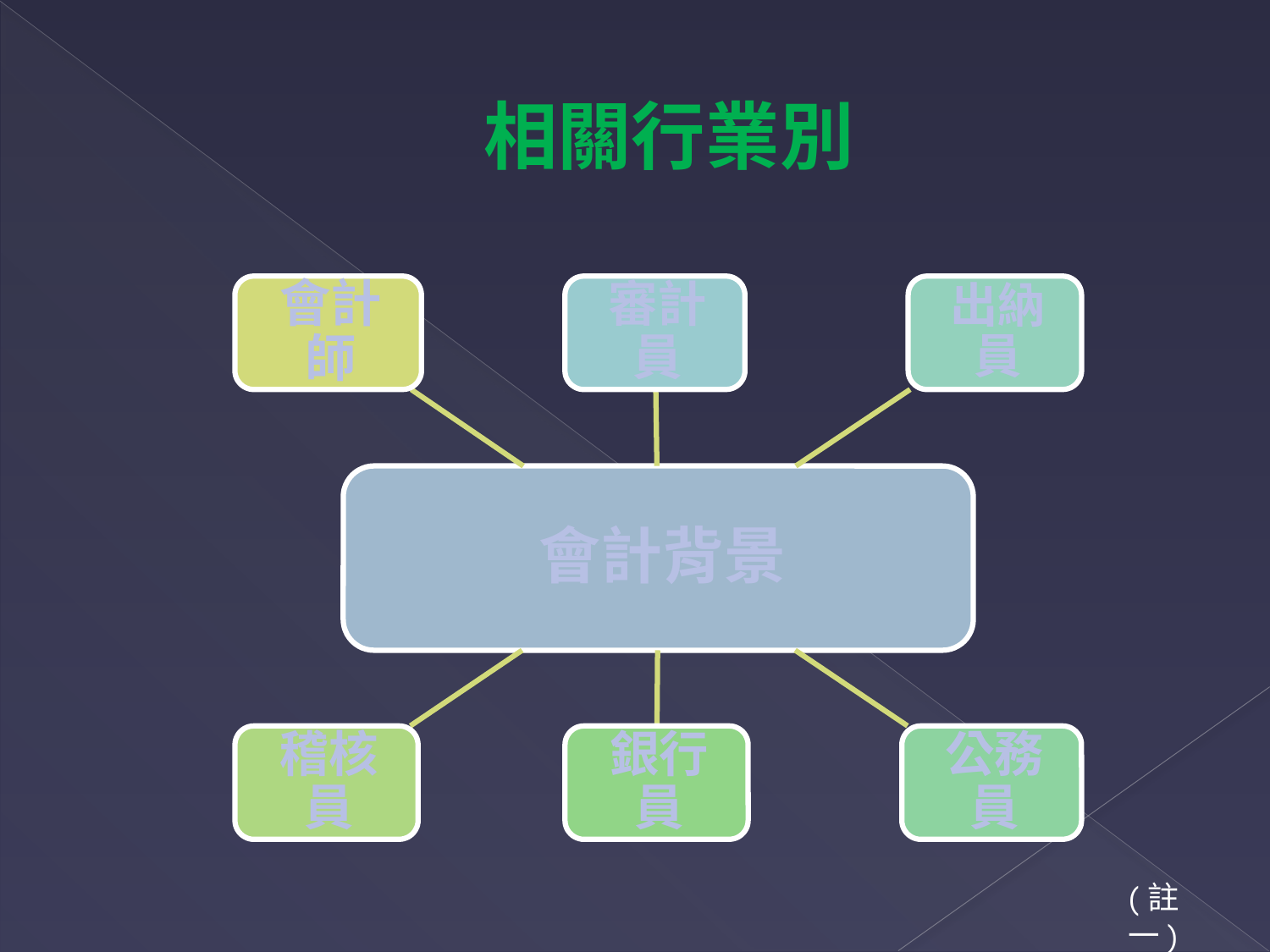

# 相關行業別
會計背景
審計員
出納員
公務員
銀行員
稽核員
會計師
(註一)